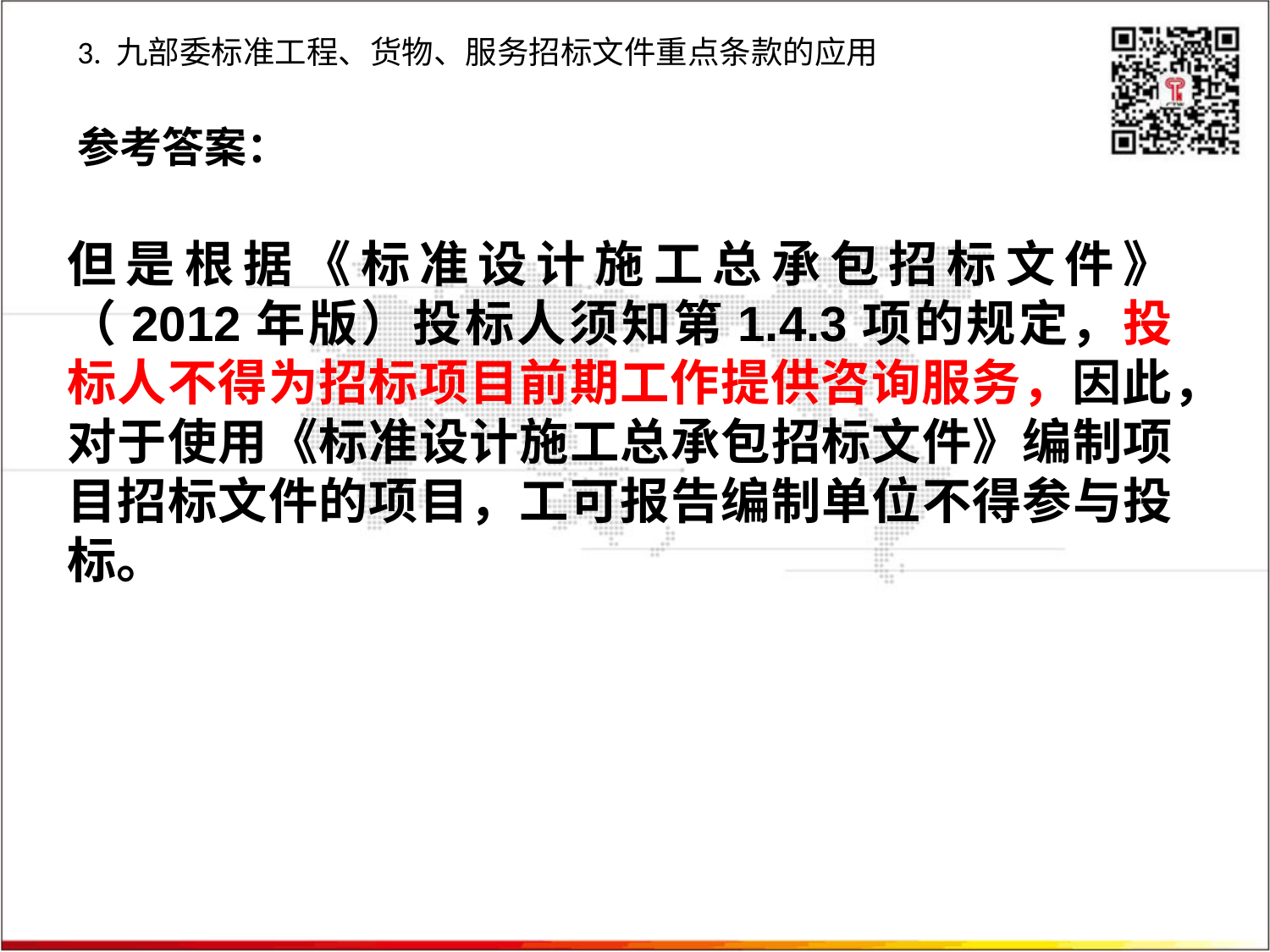

3. 九部委标准工程、货物、服务招标文件重点条款的应用
# 参考答案：

但是根据《标准设计施工总承包招标文件》（2012年版）投标人须知第1.4.3项的规定，投标人不得为招标项目前期工作提供咨询服务，因此，对于使用《标准设计施工总承包招标文件》编制项目招标文件的项目，工可报告编制单位不得参与投标。